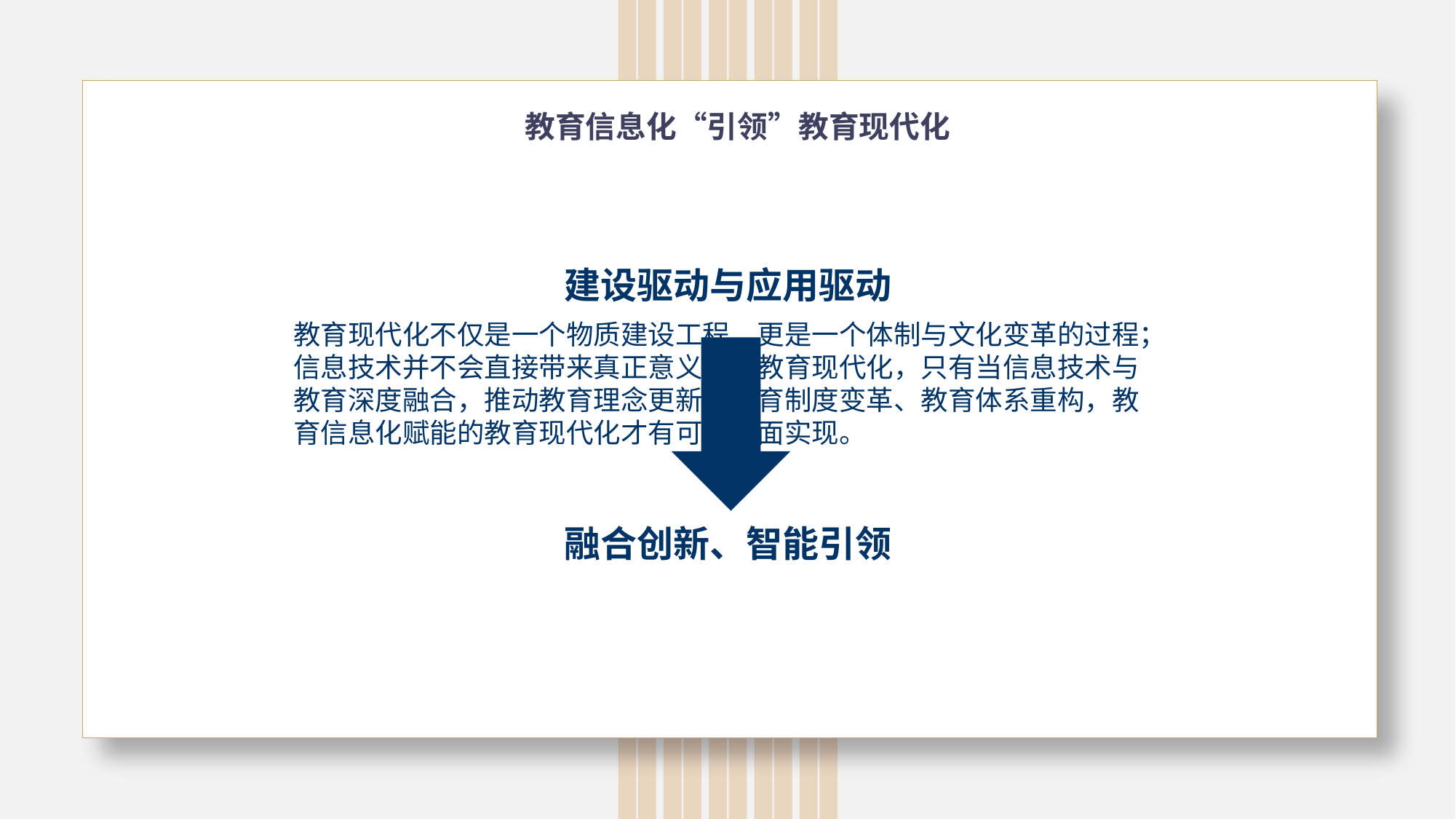

教育信息化“引领”教育现代化
建设驱动与应用驱动
教育现代化不仅是一个物质建设工程，更是一个体制与文化变革的过程；信息技术并不会直接带来真正意义上的教育现代化，只有当信息技术与教育深度融合，推动教育理念更新、教育制度变革、教育体系重构，教育信息化赋能的教育现代化才有可能全面实现。

融合创新、智能引领
。